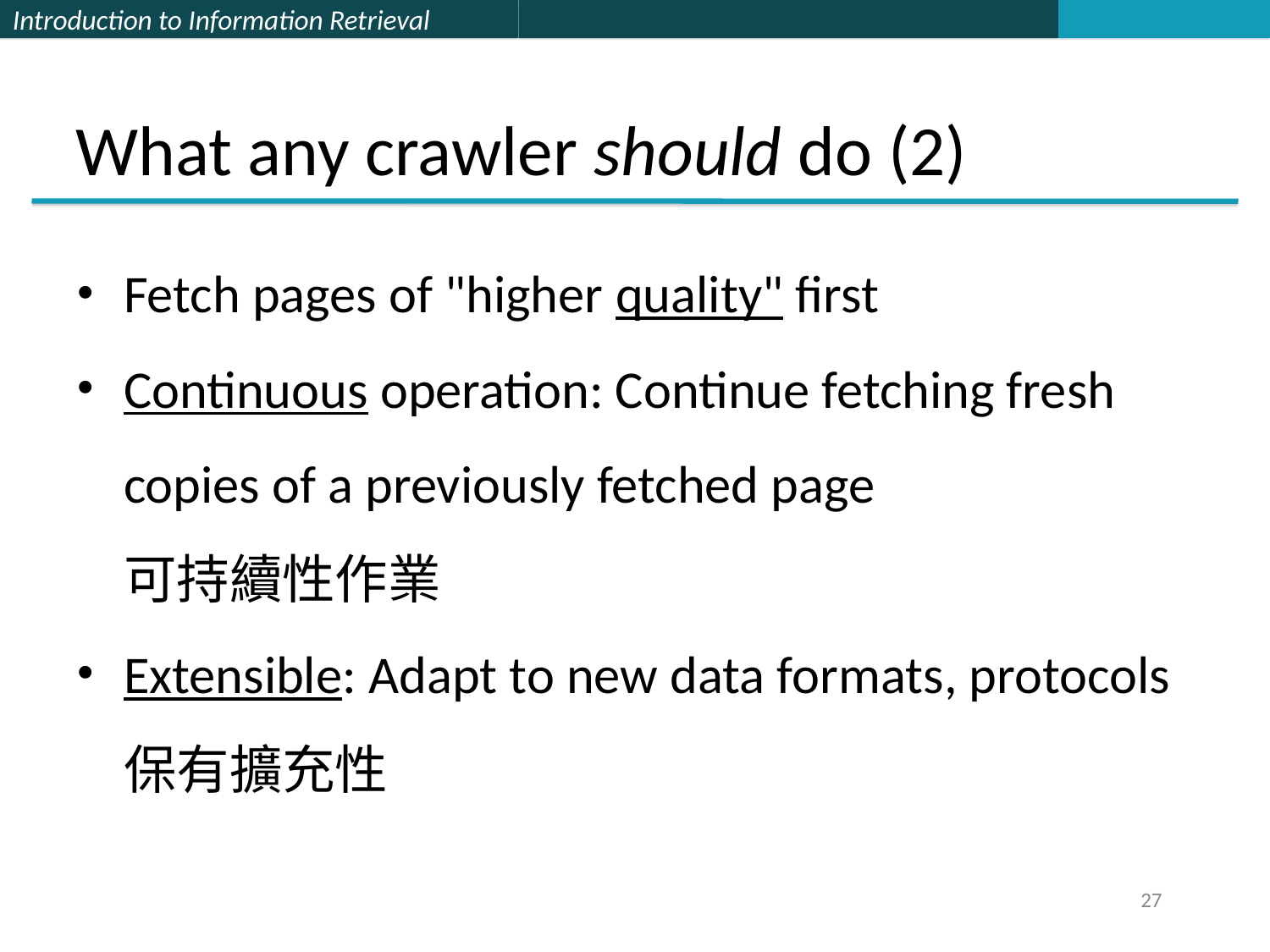

# What any crawler should do (2)
Fetch pages of "higher quality" first
Continuous operation: Continue fetching fresh copies of a previously fetched page
	可持續性作業
Extensible: Adapt to new data formats, protocols 保有擴充性
27